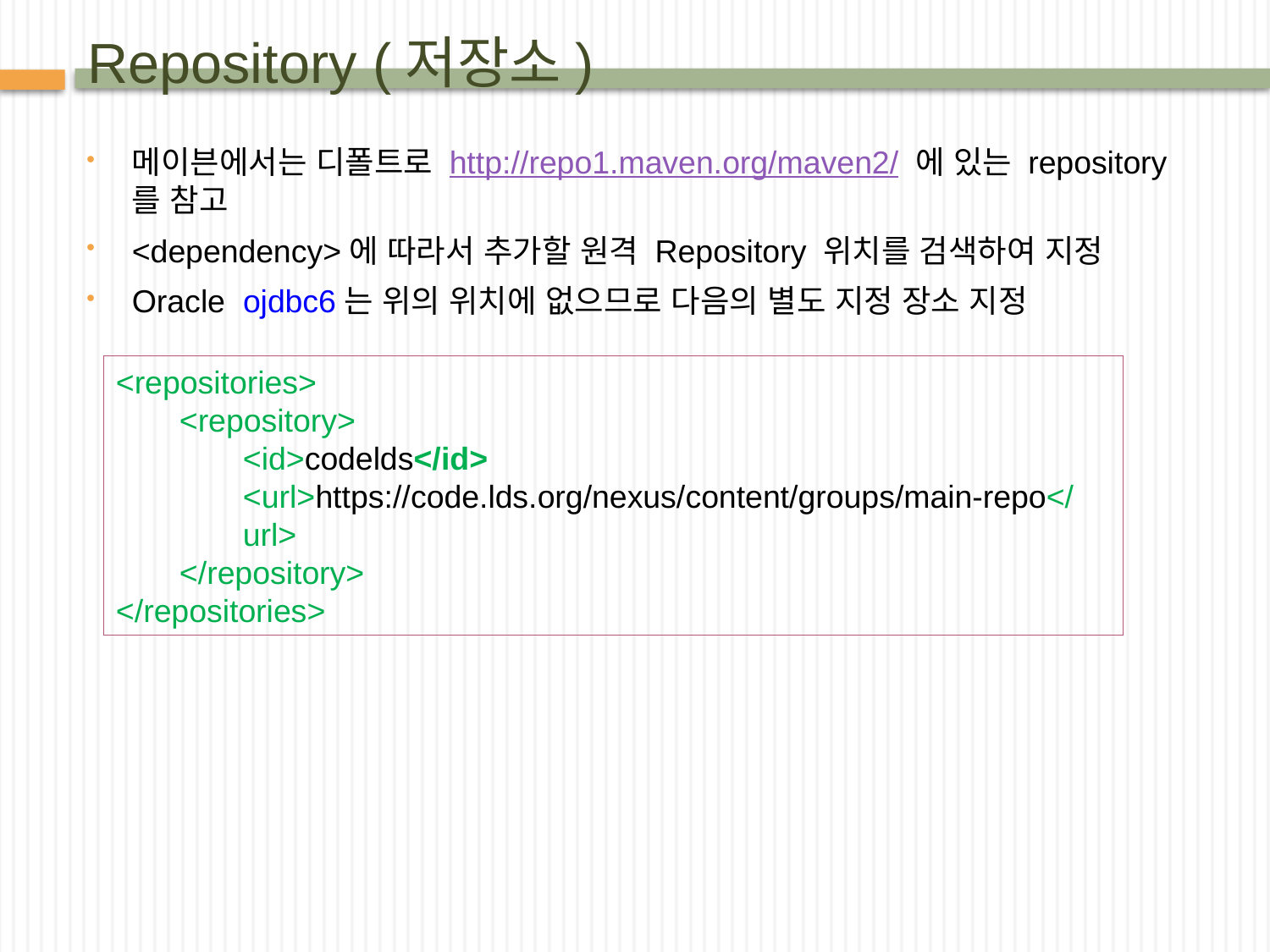

# Repository (저장소)
메이븐에서는 디폴트로 http://repo1.maven.org/maven2/ 에 있는 repository 를 참고
<dependency>에 따라서 추가할 원격 Repository 위치를 검색하여 지정
Oracle  ojdbc6는 위의 위치에 없으므로 다음의 별도 지정 장소 지정
<repositories>
<repository>
<id>codelds</id>
<url>https://code.lds.org/nexus/content/groups/main-repo</url>
</repository>
</repositories>